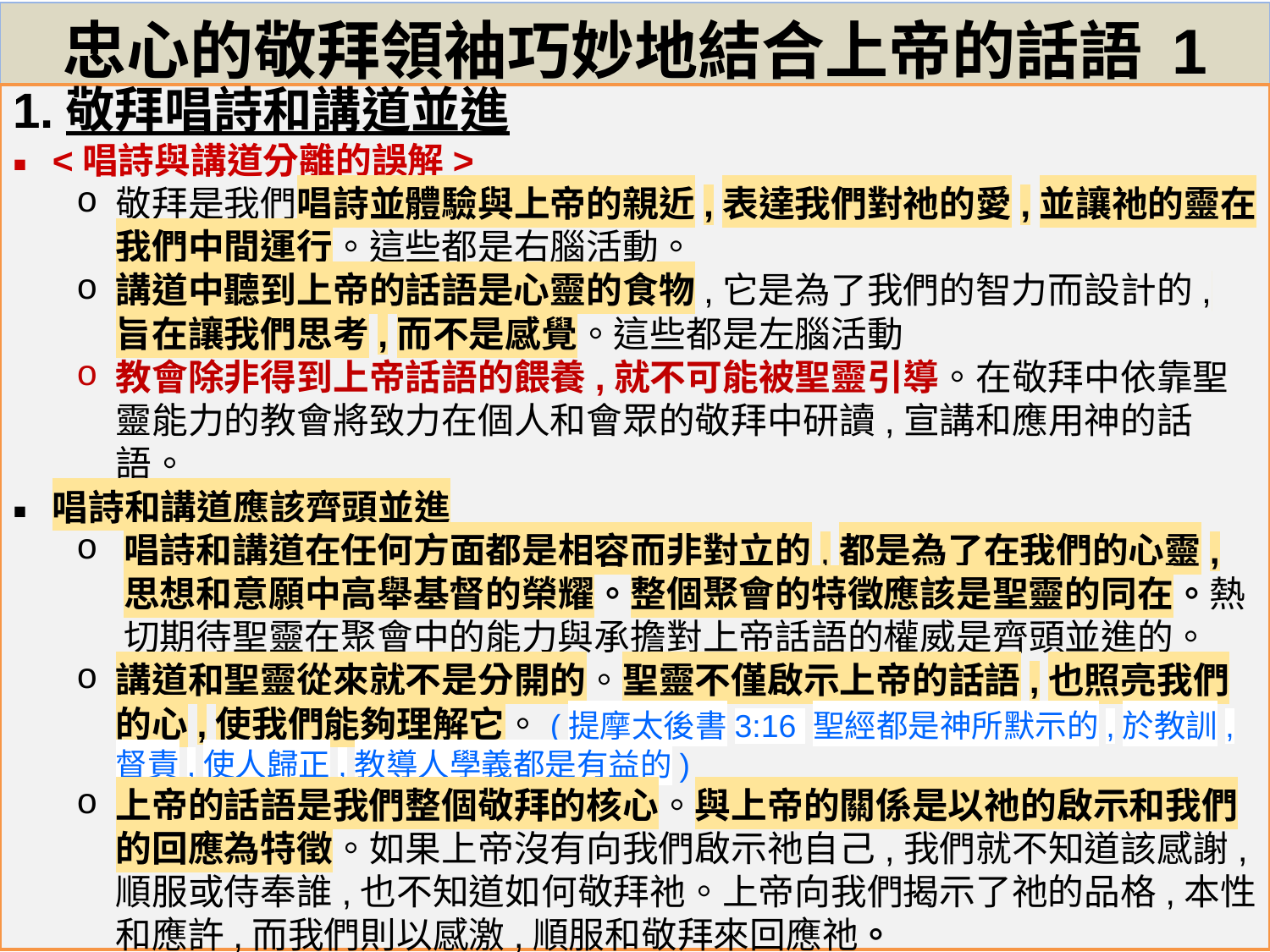

# 忠心的敬拜領袖巧妙地結合上帝的話語 1
1.敬拜唱詩和講道並進
<唱詩與講道分離的誤解>
敬拜是我們唱詩並體驗與上帝的親近,表達我們對祂的愛,並讓祂的靈在我們中間運行。這些都是右腦活動。
講道中聽到上帝的話語是心靈的食物,它是為了我們的智力而設計的, 旨在讓我們思考,而不是感覺。這些都是左腦活動
教會除非得到上帝話語的餵養,就不可能被聖靈引導。在敬拜中依靠聖靈能力的教會將致力在個人和會眾的敬拜中研讀,宣講和應用神的話語。
唱詩和講道應該齊頭並進
唱詩和講道在任何方面都是相容而非對立的,都是為了在我們的心靈,思想和意願中高舉基督的榮耀。整個聚會的特徵應該是聖靈的同在。熱切期待聖靈在聚會中的能力與承擔對上帝話語的權威是齊頭並進的。
講道和聖靈從來就不是分開的。聖靈不僅啟示上帝的話語,也照亮我們的心,使我們能夠理解它。(提摩太後書3:16 聖經都是神所默示的,於教訓,督責,使人歸正,教導人學義都是有益的)
上帝的話語是我們整個敬拜的核心。與上帝的關係是以祂的啟示和我們的回應為特徵。如果上帝沒有向我們啟示祂自己,我們就不知道該感謝,順服或侍奉誰,也不知道如何敬拜祂。上帝向我們揭示了祂的品格,本性和應許,而我們則以感激,順服和敬拜來回應祂。